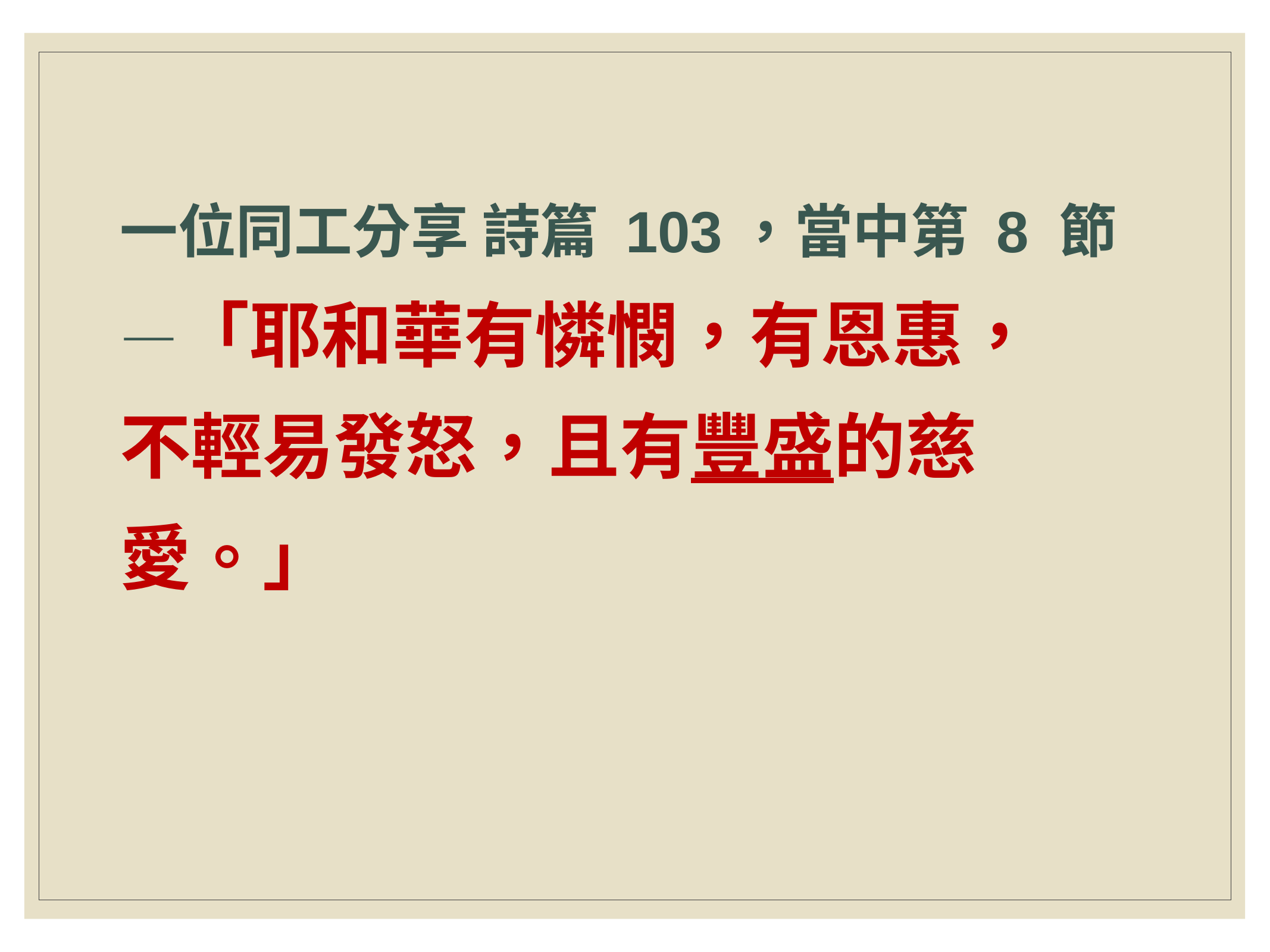

一位同工分享 詩篇 103，當中第 8 節—「耶和華有憐憫，有恩惠，
不輕易發怒，且有豐盛的慈愛。」